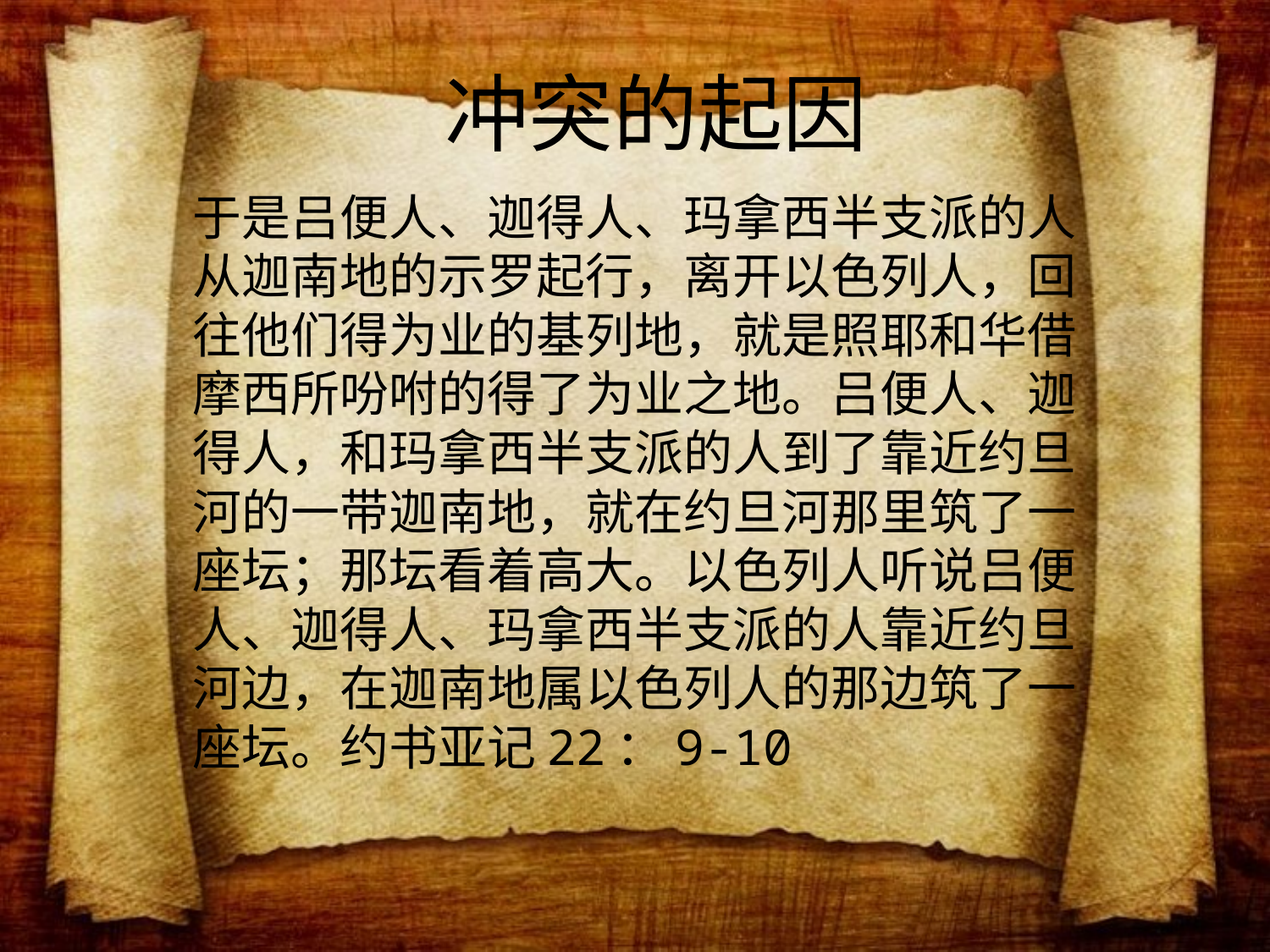

# 冲突的起因
于是吕便人、迦得人、玛拿西半支派的人从迦南地的示罗起行，离开以色列人，回往他们得为业的基列地，就是照耶和华借摩西所吩咐的得了为业之地。吕便人、迦得人，和玛拿西半支派的人到了靠近约旦河的一带迦南地，就在约旦河那里筑了一座坛；那坛看着高大。以色列人听说吕便人、迦得人、玛拿西半支派的人靠近约旦河边，在迦南地属以色列人的那边筑了一座坛。约书亚记22：9-10